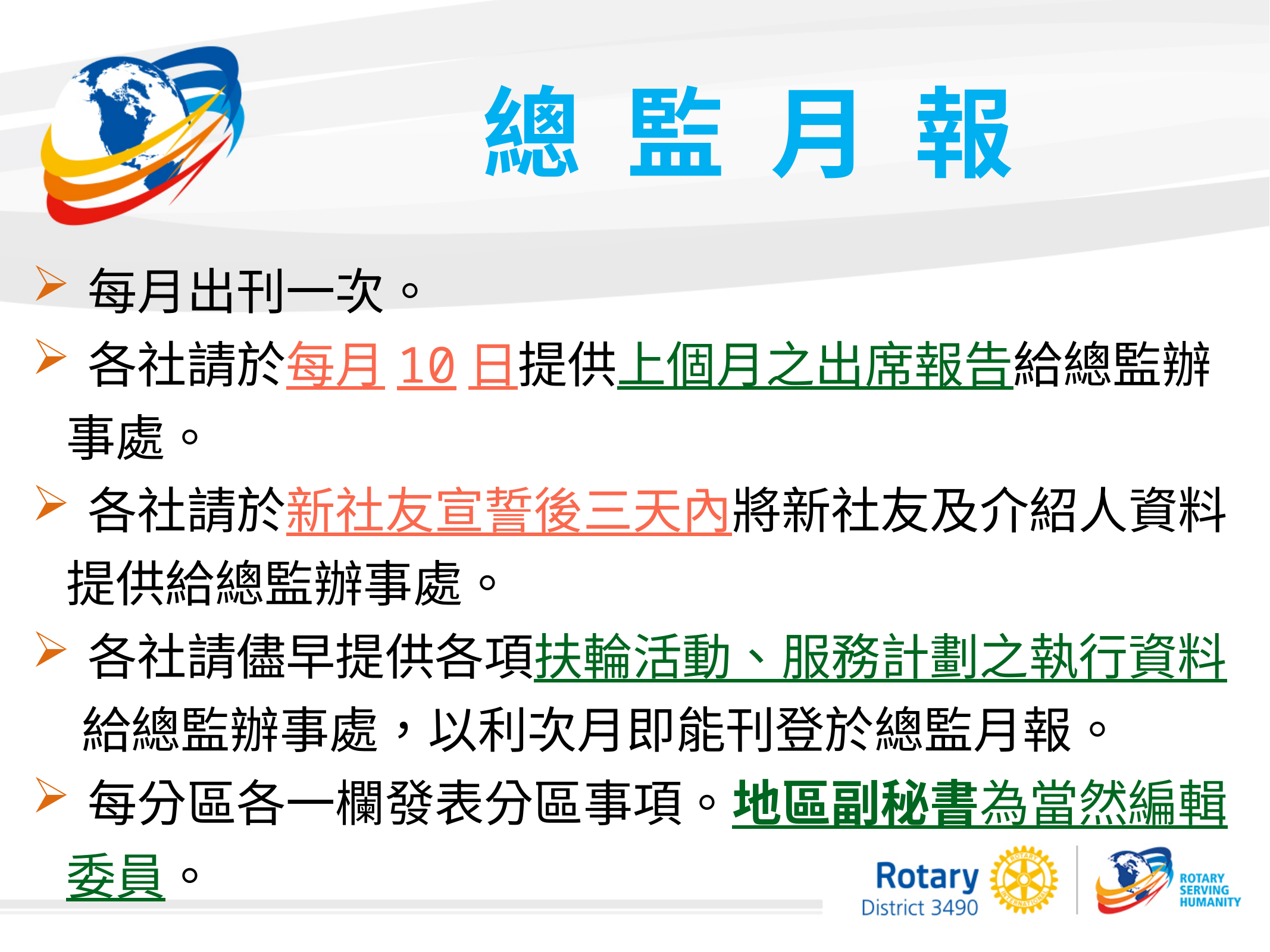

總  監  月  報
每月出刊一次。
各社請於每月10日提供上個月之出席報告給總監辦
  事處。
各社請於新社友宣誓後三天內將新社友及介紹人資料
  提供給總監辦事處。
各社請儘早提供各項扶輪活動、服務計劃之執行資料
　給總監辦事處，以利次月即能刊登於總監月報。
每分區各一欄發表分區事項。地區副秘書為當然編輯
  委員。